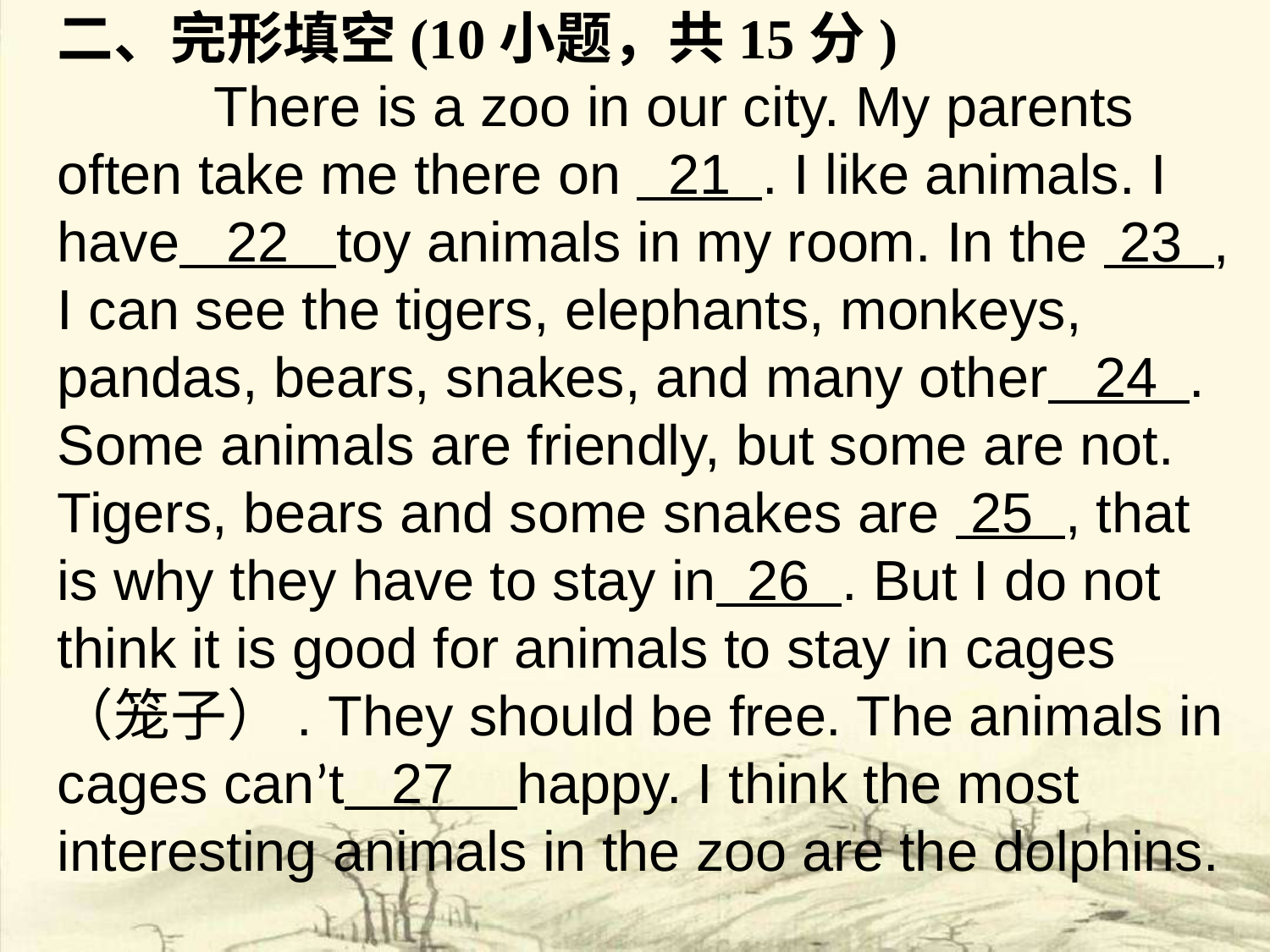

二、完形填空(10小题，共15分)
          There is a zoo in our city. My parents often take me there on   21  . I like animals. I have   22   toy animals in my room. In the  23  , I can see the tigers, elephants, monkeys, pandas, bears, snakes, and many other   24  . Some animals are friendly, but some are not. Tigers, bears and some snakes are  25  , that is why they have to stay in  26  . But I do not think it is good for animals to stay in cages（笼子）. They should be free. The animals in cages can’t   27    happy. I think the most interesting animals in the zoo are the dolphins.